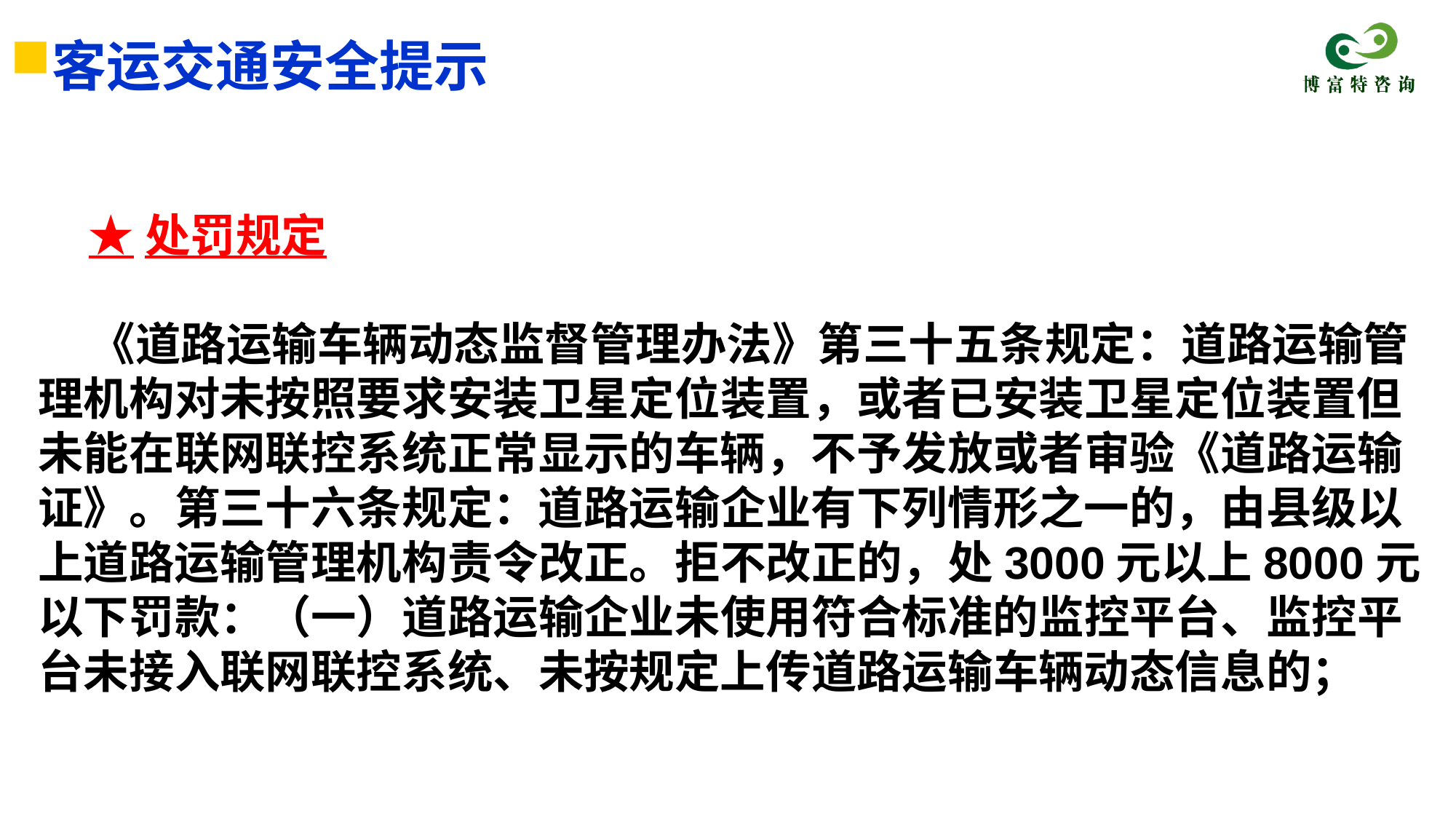

客运交通安全提示
     ★处罚规定
     《道路运输车辆动态监督管理办法》第三十五条规定：道路运输管理机构对未按照要求安装卫星定位装置，或者已安装卫星定位装置但未能在联网联控系统正常显示的车辆，不予发放或者审验《道路运输证》。第三十六条规定：道路运输企业有下列情形之一的，由县级以上道路运输管理机构责令改正。拒不改正的，处3000元以上8000元以下罚款：（一）道路运输企业未使用符合标准的监控平台、监控平台未接入联网联控系统、未按规定上传道路运输车辆动态信息的；